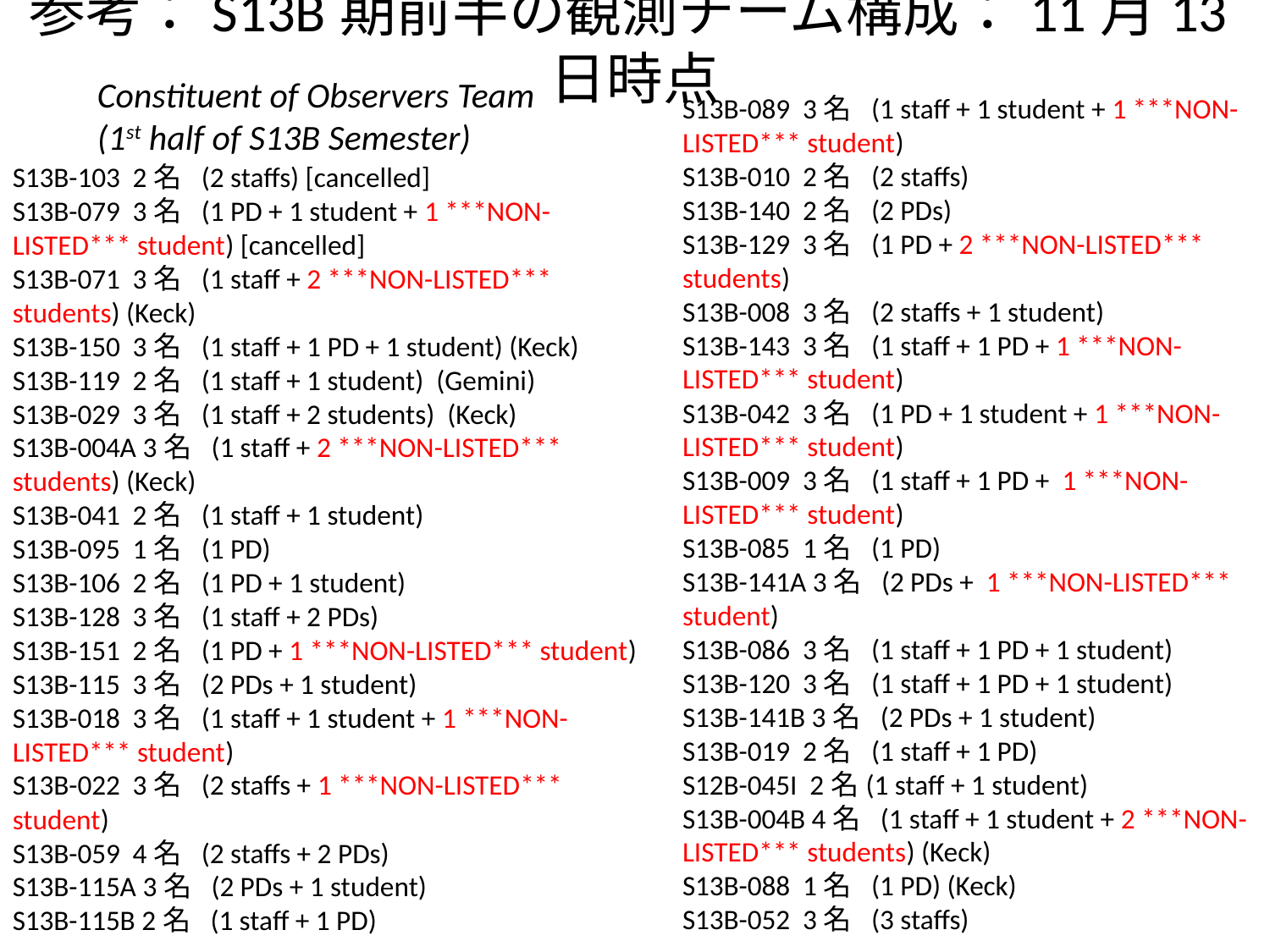

# 参考：S13B期前半の観測チーム構成：11月13日時点
Constituent of Observers Team
(1st half of S13B Semester)
S13B-089  3名  (1 staff + 1 student + 1 ***NON-LISTED*** student)
S13B-010  2名  (2 staffs)
S13B-140  2名  (2 PDs)
S13B-129  3名  (1 PD + 2 ***NON-LISTED*** students)
S13B-008  3名  (2 staffs + 1 student)
S13B-143  3名  (1 staff + 1 PD + 1 ***NON-LISTED*** student)
S13B-042  3名  (1 PD + 1 student + 1 ***NON-LISTED*** student)
S13B-009  3名  (1 staff + 1 PD +  1 ***NON-LISTED*** student)
S13B-085  1名  (1 PD)
S13B-141A 3名  (2 PDs +  1 ***NON-LISTED*** student)
S13B-086  3名  (1 staff + 1 PD + 1 student)
S13B-120  3名  (1 staff + 1 PD + 1 student)
S13B-141B 3名  (2 PDs + 1 student)
S13B-019  2名  (1 staff + 1 PD)
S12B-045I  2名(1 staff + 1 student)
S13B-004B 4名  (1 staff + 1 student + 2 ***NON-LISTED*** students) (Keck)
S13B-088  1名  (1 PD) (Keck)
S13B-052  3名  (3 staffs)
S13B-103  2名  (2 staffs) [cancelled]
S13B-079  3名  (1 PD + 1 student + 1 ***NON-LISTED*** student) [cancelled]
S13B-071  3名  (1 staff + 2 ***NON-LISTED*** students) (Keck)
S13B-150  3名  (1 staff + 1 PD + 1 student) (Keck)
S13B-119  2名  (1 staff + 1 student)  (Gemini)
S13B-029  3名  (1 staff + 2 students)  (Keck)
S13B-004A 3名  (1 staff + 2 ***NON-LISTED*** students) (Keck)
S13B-041  2名  (1 staff + 1 student)
S13B-095  1名  (1 PD)
S13B-106  2名  (1 PD + 1 student)
S13B-128  3名  (1 staff + 2 PDs)
S13B-151  2名  (1 PD + 1 ***NON-LISTED*** student)
S13B-115  3名  (2 PDs + 1 student)
S13B-018  3名  (1 staff + 1 student + 1 ***NON-LISTED*** student)
S13B-022  3名  (2 staffs + 1 ***NON-LISTED*** student)
S13B-059  4名  (2 staffs + 2 PDs)
S13B-115A 3名  (2 PDs + 1 student)
S13B-115B 2名  (1 staff + 1 PD)